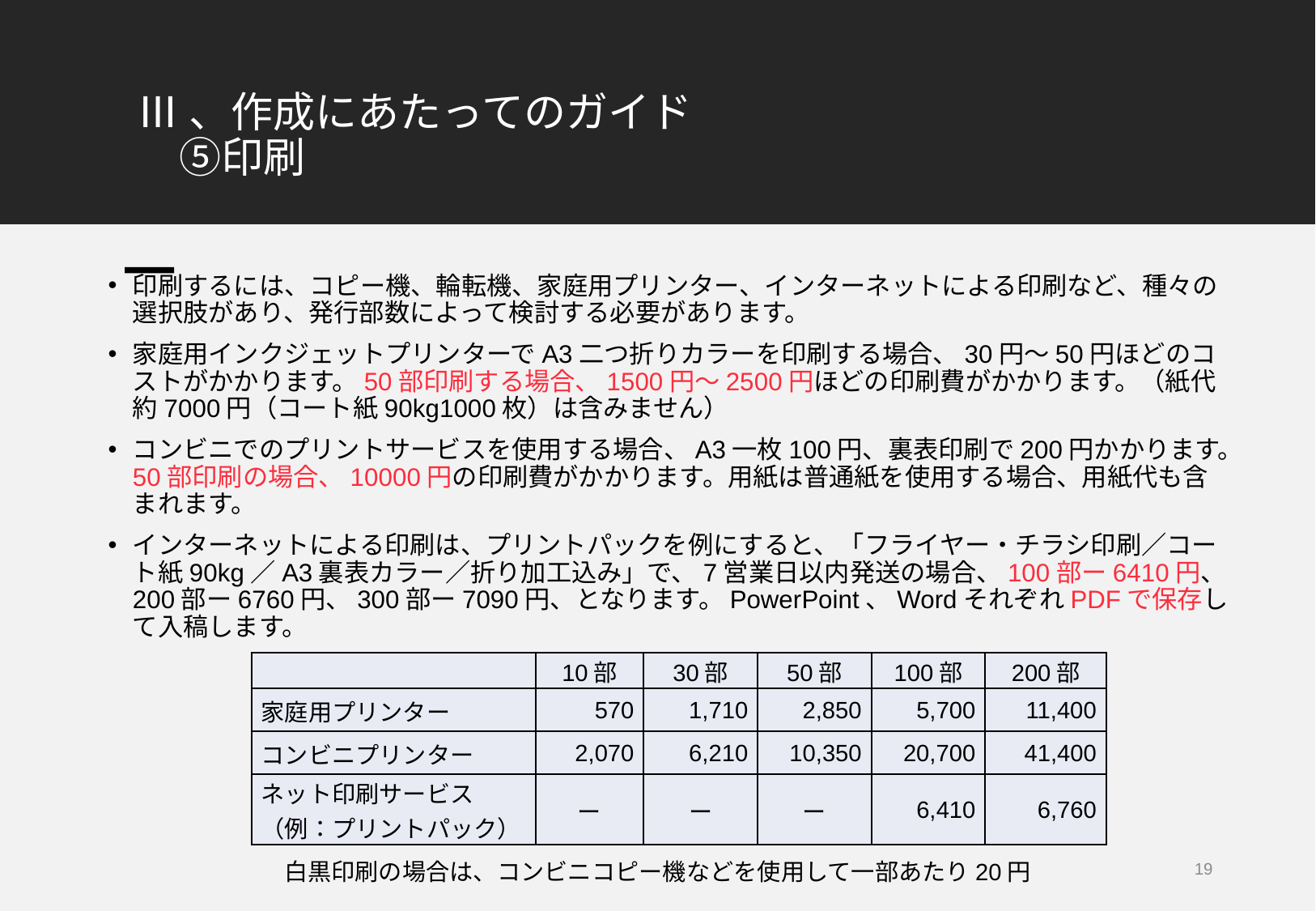

# Ⅲ、作成にあたってのガイド 　⑤印刷

印刷するには、コピー機、輪転機、家庭用プリンター、インターネットによる印刷など、種々の選択肢があり、発行部数によって検討する必要があります。
家庭用インクジェットプリンターでA3二つ折りカラーを印刷する場合、30円〜50円ほどのコストがかかります。50部印刷する場合、1500円〜2500円ほどの印刷費がかかります。（紙代約7000円（コート紙90kg1000枚）は含みません）
コンビニでのプリントサービスを使用する場合、A3一枚100円、裏表印刷で200円かかります。50部印刷の場合、10000円の印刷費がかかります。用紙は普通紙を使用する場合、用紙代も含まれます。
インターネットによる印刷は、プリントパックを例にすると、「フライヤー・チラシ印刷／コート紙90kg／A3裏表カラー／折り加工込み」で、7営業日以内発送の場合、100部ー6410円、200部ー6760円、300部ー7090円、となります。PowerPoint、WordそれぞれPDFで保存して入稿します。

|  | 10部 | 30部 | 50部 | 100部 | 200部 |
| --- | --- | --- | --- | --- | --- |
| 家庭用プリンター | 570 | 1,710 | 2,850 | 5,700 | 11,400 |
| コンビニプリンター | 2,070 | 6,210 | 10,350 | 20,700 | 41,400 |
| ネット印刷サービス （例：プリントパック） | ー | ー | ー | 6,410 | 6,760 |
19
白黒印刷の場合は、コンビニコピー機などを使用して一部あたり20円